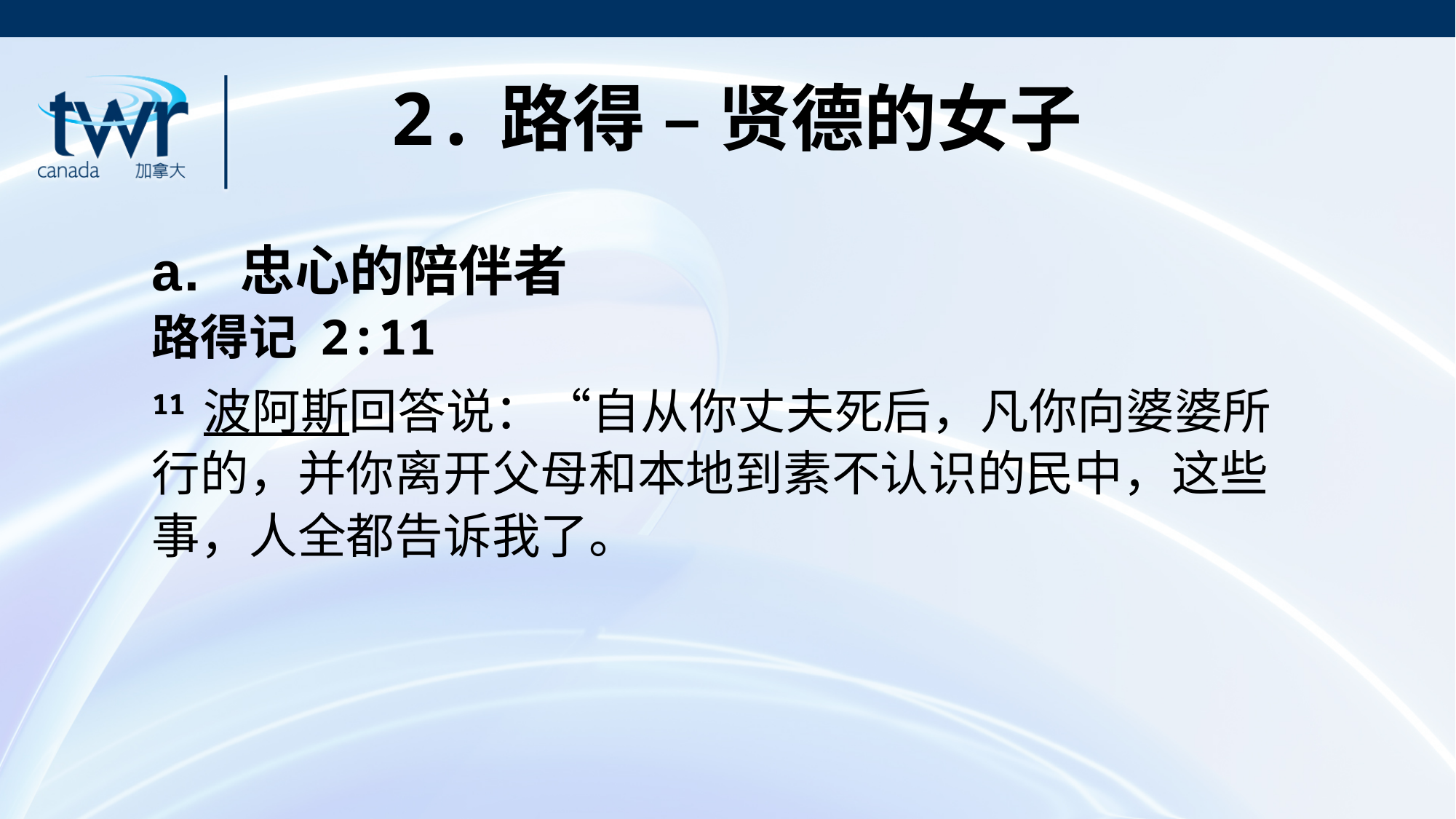

2.	路得 – 贤德的女子
忠心的陪伴者
路得记 2:11
11 波阿斯回答说：“自从你丈夫死后，凡你向婆婆所行的，并你离开父母和本地到素不认识的民中，这些事，人全都告诉我了。